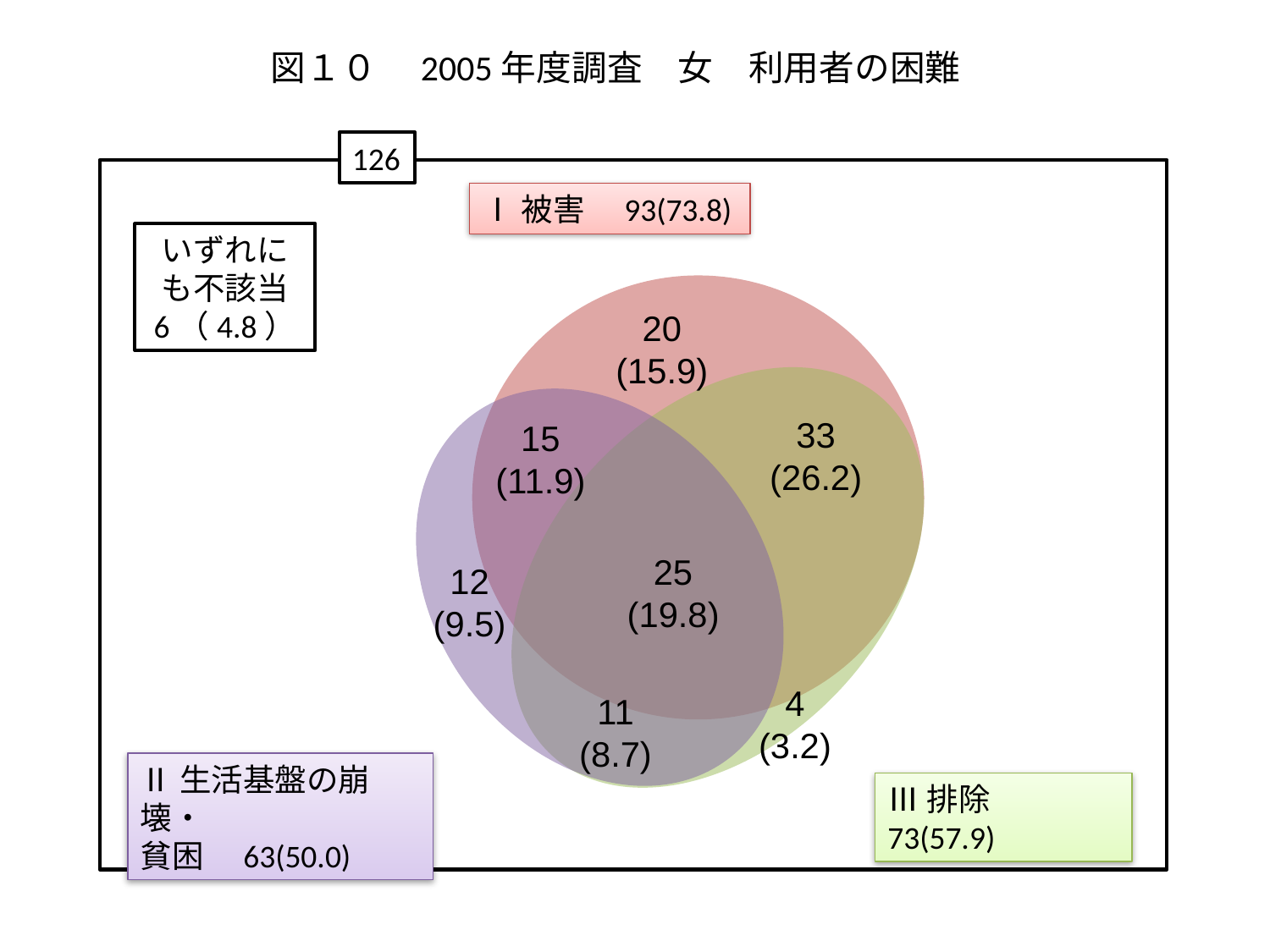

# 図１０　2005年度調査　女　利用者の困難
126

Ⅰ被害　93(73.8)

いずれにも不該当
6（4.8）
20
(15.9)
33
(26.2)
15
(11.9)
25
(19.8)
12
(9.5)
4
(3.2)

11
(8.7)
Ⅱ生活基盤の崩壊・
貧困　63(50.0)
Ⅲ排除　73(57.9)